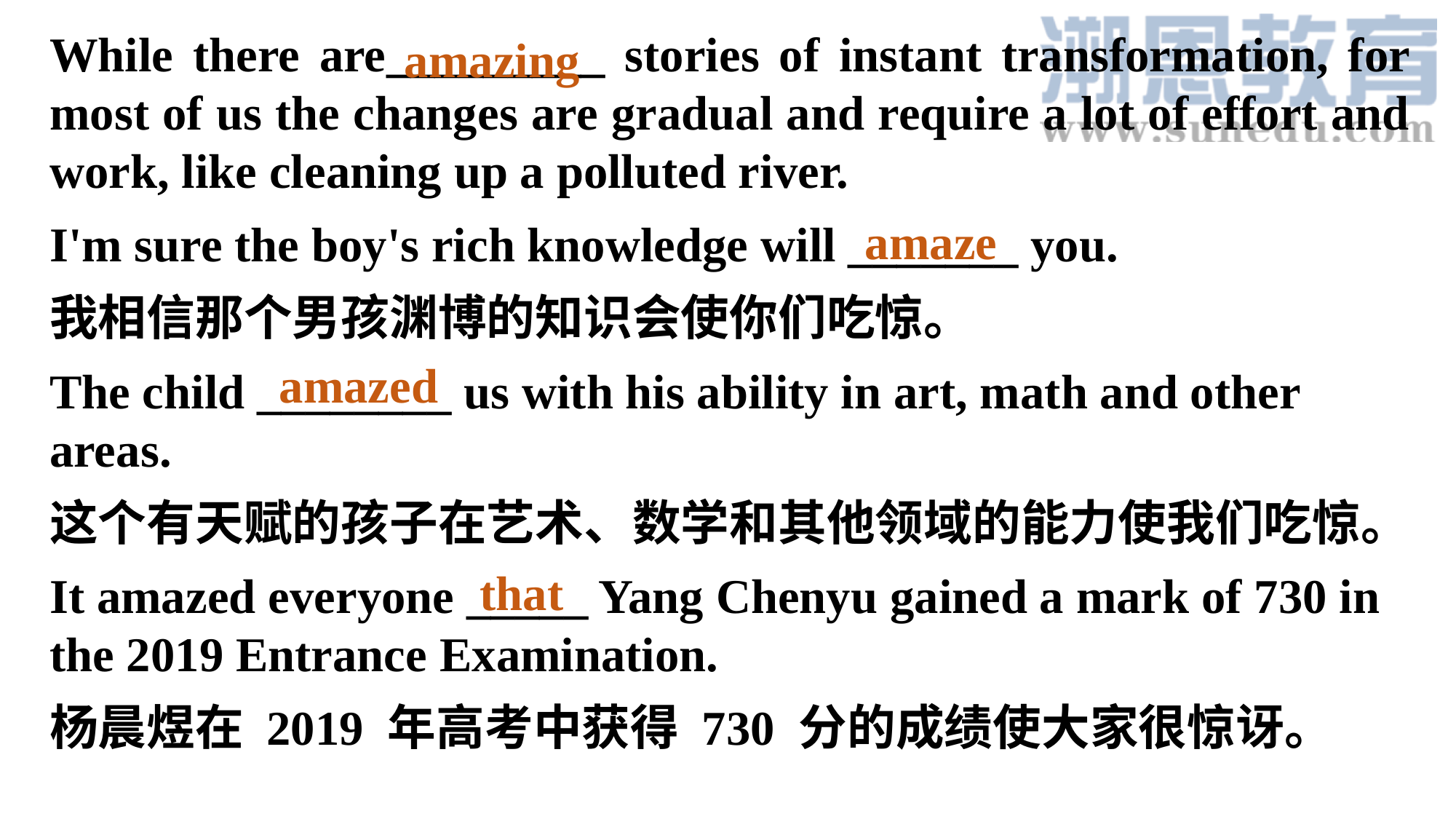

While there are_________ stories of instant transformation, for most of us the changes are gradual and require a lot of effort and work, like cleaning up a polluted river.
I'm sure the boy's rich knowledge will _______ you.
我相信那个男孩渊博的知识会使你们吃惊。
The child ________ us with his ability in art, math and other areas.
这个有天赋的孩子在艺术、数学和其他领域的能力使我们吃惊。
It amazed everyone _____ Yang Chenyu gained a mark of 730 in the 2019 Entrance Examination.
杨晨煜在 2019 年高考中获得 730 分的成绩使大家很惊讶。

amazing
amaze
amazed
that